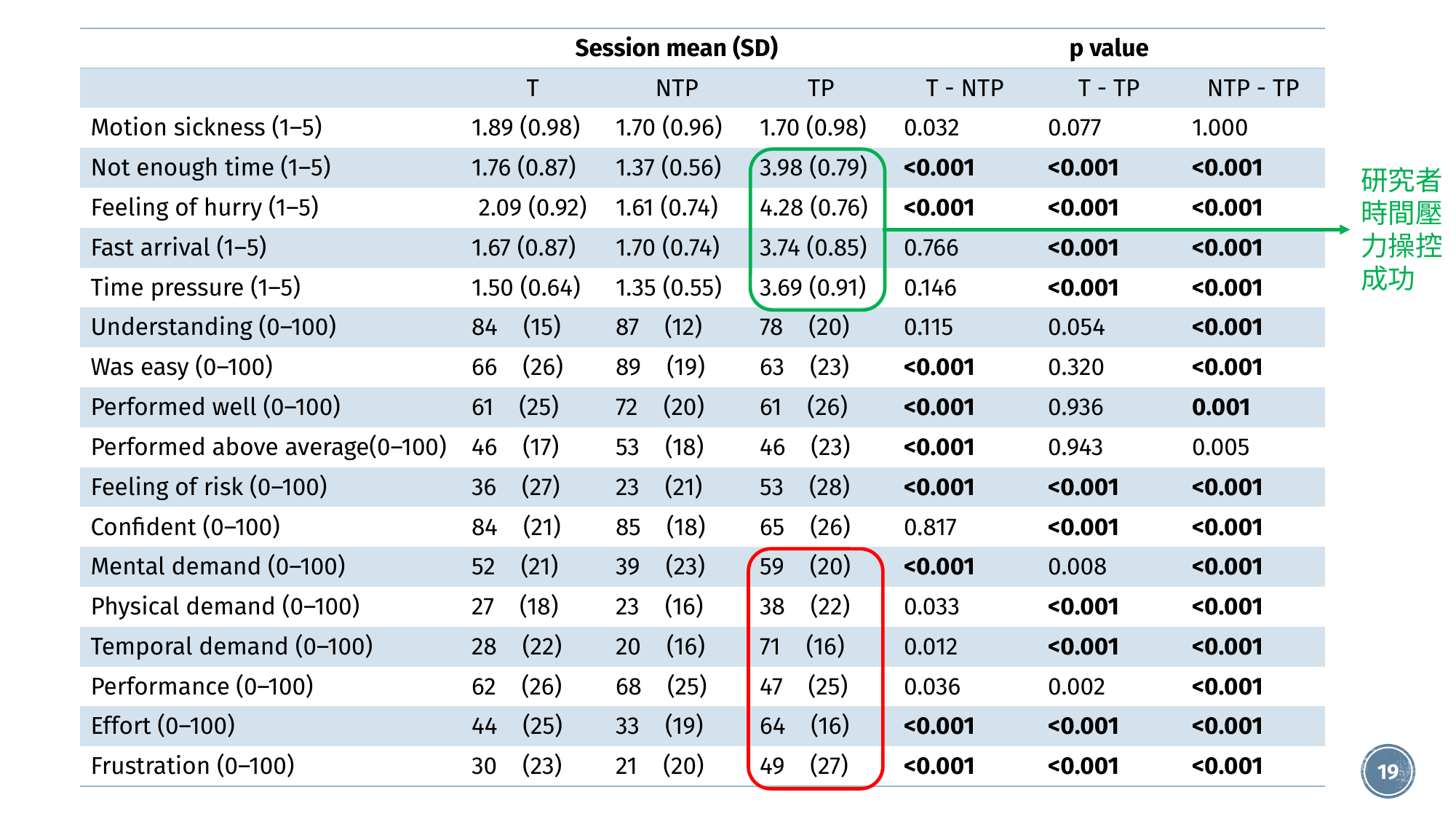

|  | Session mean (SD) |  |  | p value |  |  |
| --- | --- | --- | --- | --- | --- | --- |
|  | T | NTP | TP | T - NTP | T - TP | NTP - TP |
| Motion sickness (1–5) | 1.89 (0.98) | 1.70 (0.96) | 1.70 (0.98) | 0.032 | 0.077 | 1.000 |
| Not enough time (1–5) | 1.76 (0.87) | 1.37 (0.56) | 3.98 (0.79) | <0.001 | <0.001 | <0.001 |
| Feeling of hurry (1–5) | 2.09 (0.92) | 1.61 (0.74) | 4.28 (0.76) | <0.001 | <0.001 | <0.001 |
| Fast arrival (1–5) | 1.67 (0.87) | 1.70 (0.74) | 3.74 (0.85) | 0.766 | <0.001 | <0.001 |
| Time pressure (1–5) | 1.50 (0.64) | 1.35 (0.55) | 3.69 (0.91) | 0.146 | <0.001 | <0.001 |
| Understanding (0–100) | 84 (15) | 87 (12) | 78 (20) | 0.115 | 0.054 | <0.001 |
| Was easy (0–100) | 66 (26) | 89 (19) | 63 (23) | <0.001 | 0.320 | <0.001 |
| Performed well (0–100) | 61 (25) | 72 (20) | 61 (26) | <0.001 | 0.936 | 0.001 |
| Performed above average(0–100) | 46 (17) | 53 (18) | 46 (23) | <0.001 | 0.943 | 0.005 |
| Feeling of risk (0–100) | 36 (27) | 23 (21) | 53 (28) | <0.001 | <0.001 | <0.001 |
| Confident (0–100) | 84 (21) | 85 (18) | 65 (26) | 0.817 | <0.001 | <0.001 |
| Mental demand (0–100) | 52 (21) | 39 (23) | 59 (20) | <0.001 | 0.008 | <0.001 |
| Physical demand (0–100) | 27 (18) | 23 (16) | 38 (22) | 0.033 | <0.001 | <0.001 |
| Temporal demand (0–100) | 28 (22) | 20 (16) | 71 (16) | 0.012 | <0.001 | <0.001 |
| Performance (0–100) | 62 (26) | 68 (25) | 47 (25) | 0.036 | 0.002 | <0.001 |
| Effort (0–100) | 44 (25) | 33 (19) | 64 (16) | <0.001 | <0.001 | <0.001 |
| Frustration (0–100) | 30 (23) | 21 (20) | 49 (27) | <0.001 | <0.001 | <0.001 |

研究者時間壓力操控成功

19